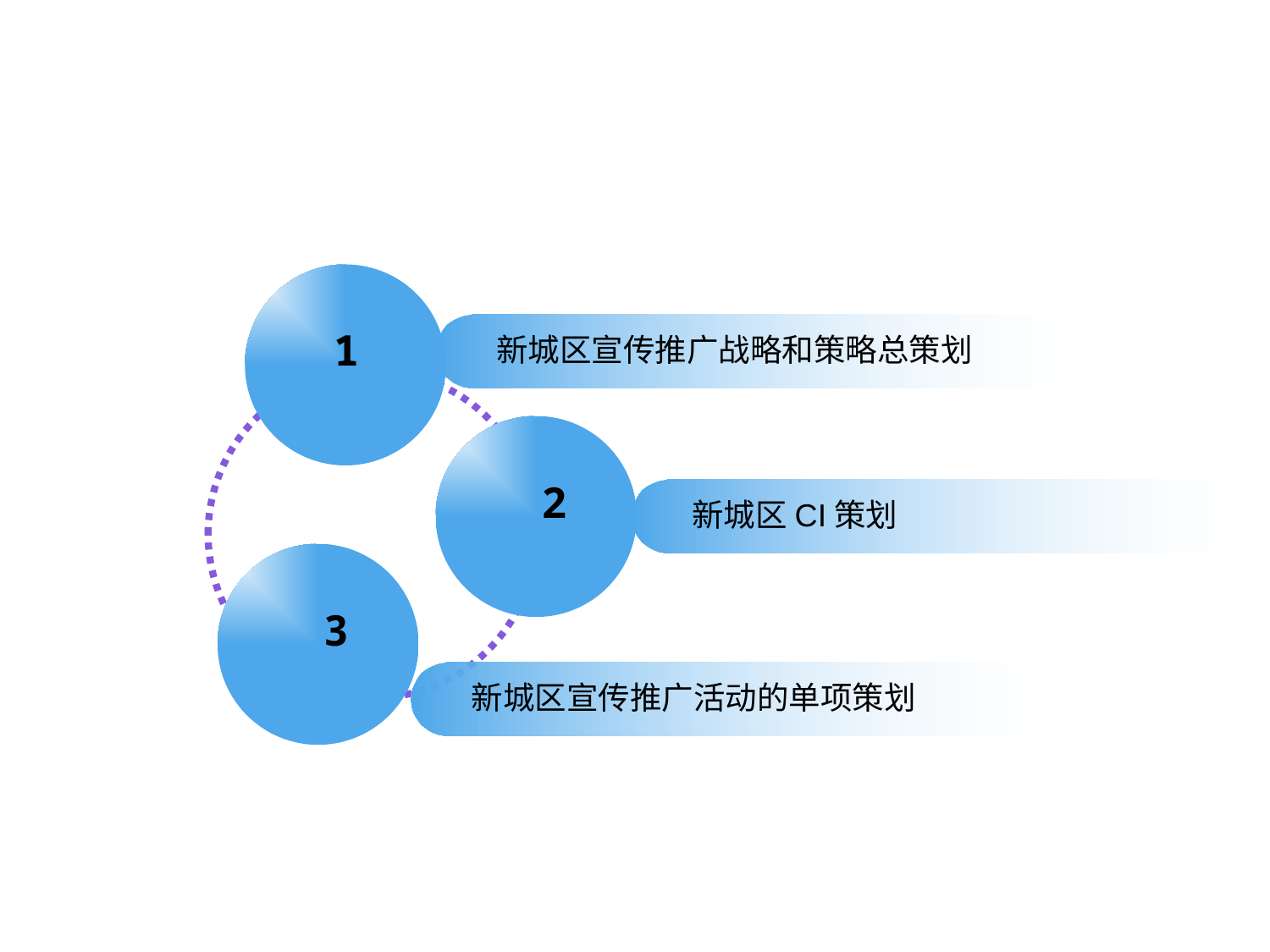

1
新城区宣传推广战略和策略总策划

2
新城区CI策划

3
新城区宣传推广活动的单项策划